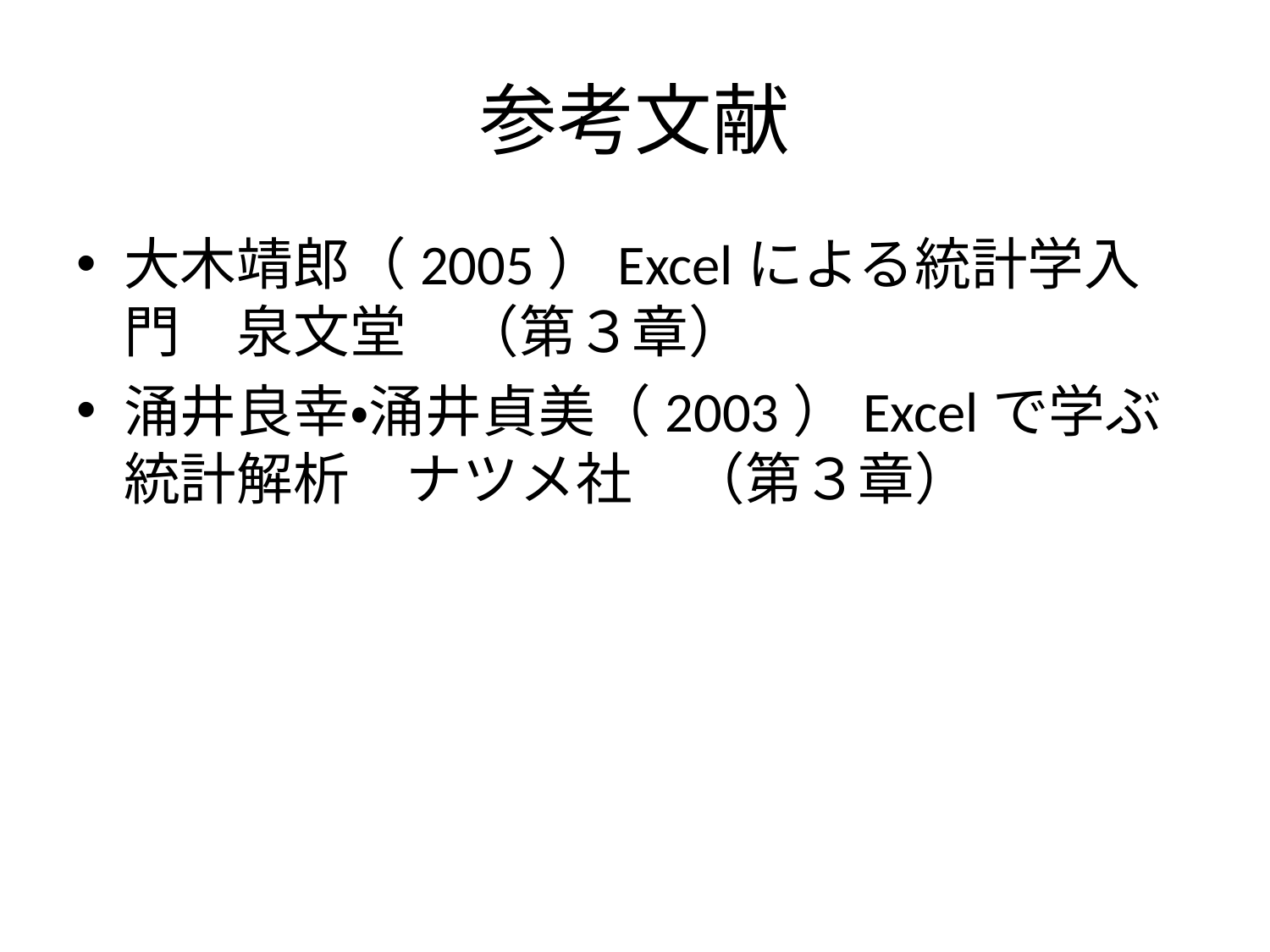

# 参考文献
大木靖郎（2005）Excelによる統計学入門　泉文堂　（第３章）
涌井良幸・涌井貞美（2003）Excelで学ぶ統計解析　ナツメ社　（第３章）